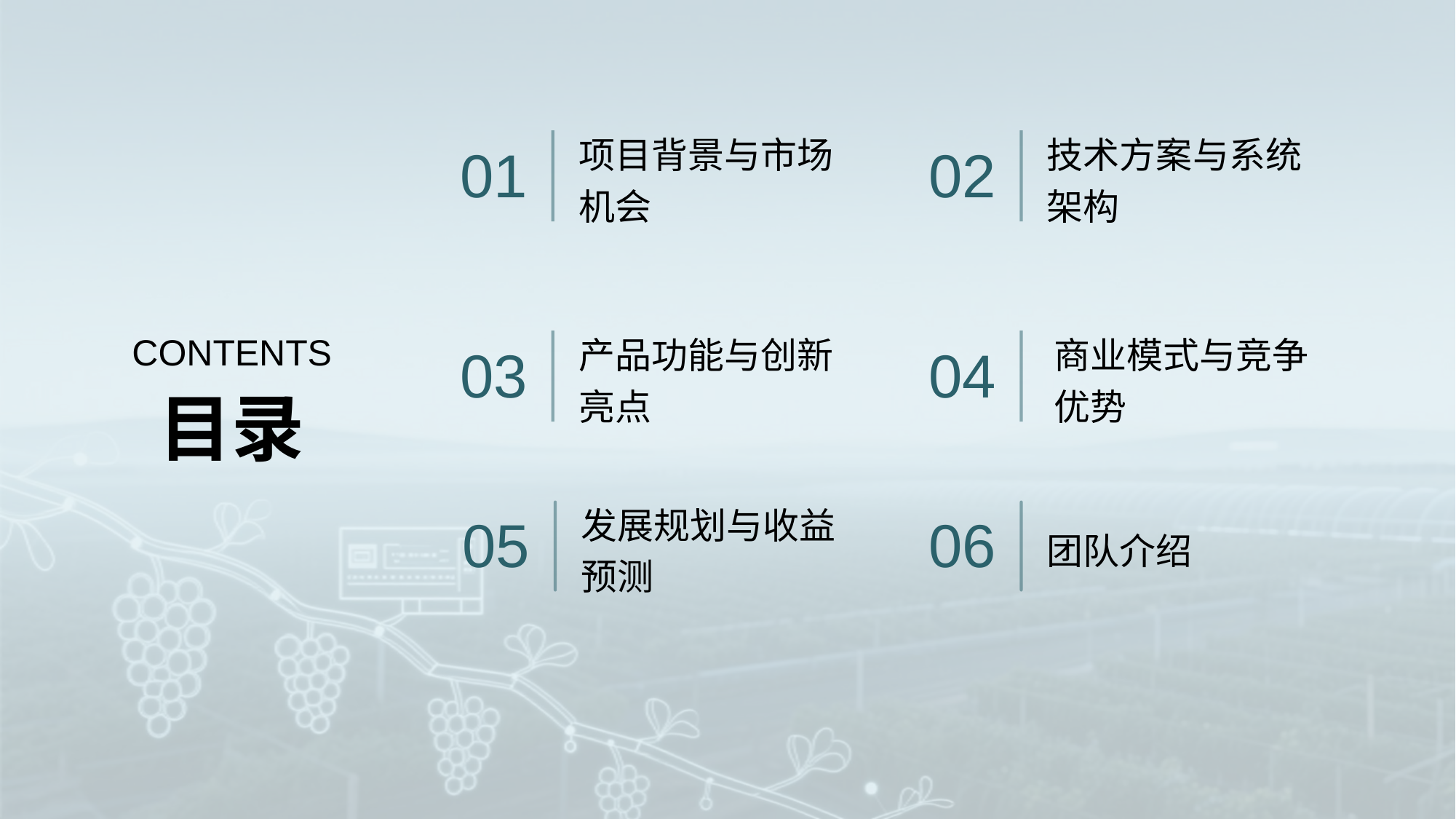

项目背景与市场机会
技术方案与系统架构

01
02
CONTENTS
产品功能与创新亮点
商业模式与竞争优势

03
04
目录
发展规划与收益预测

05
团队介绍

06